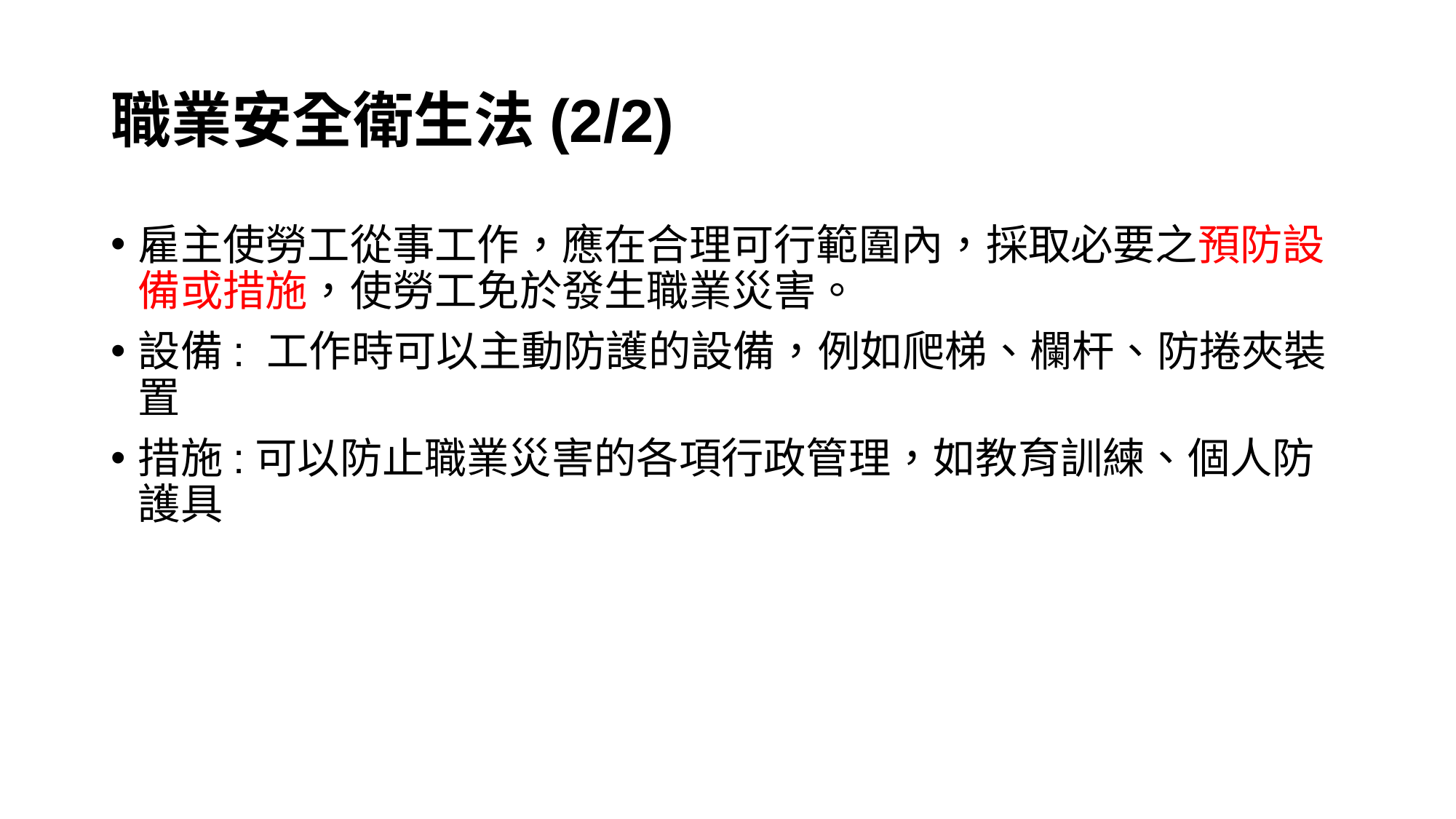

# 職業安全衛生法(2/2)
雇主使勞工從事工作，應在合理可行範圍內，採取必要之預防設備或措施，使勞工免於發生職業災害。
設備: 工作時可以主動防護的設備，例如爬梯、欄杆、防捲夾裝置
措施:可以防止職業災害的各項行政管理，如教育訓練、個人防護具